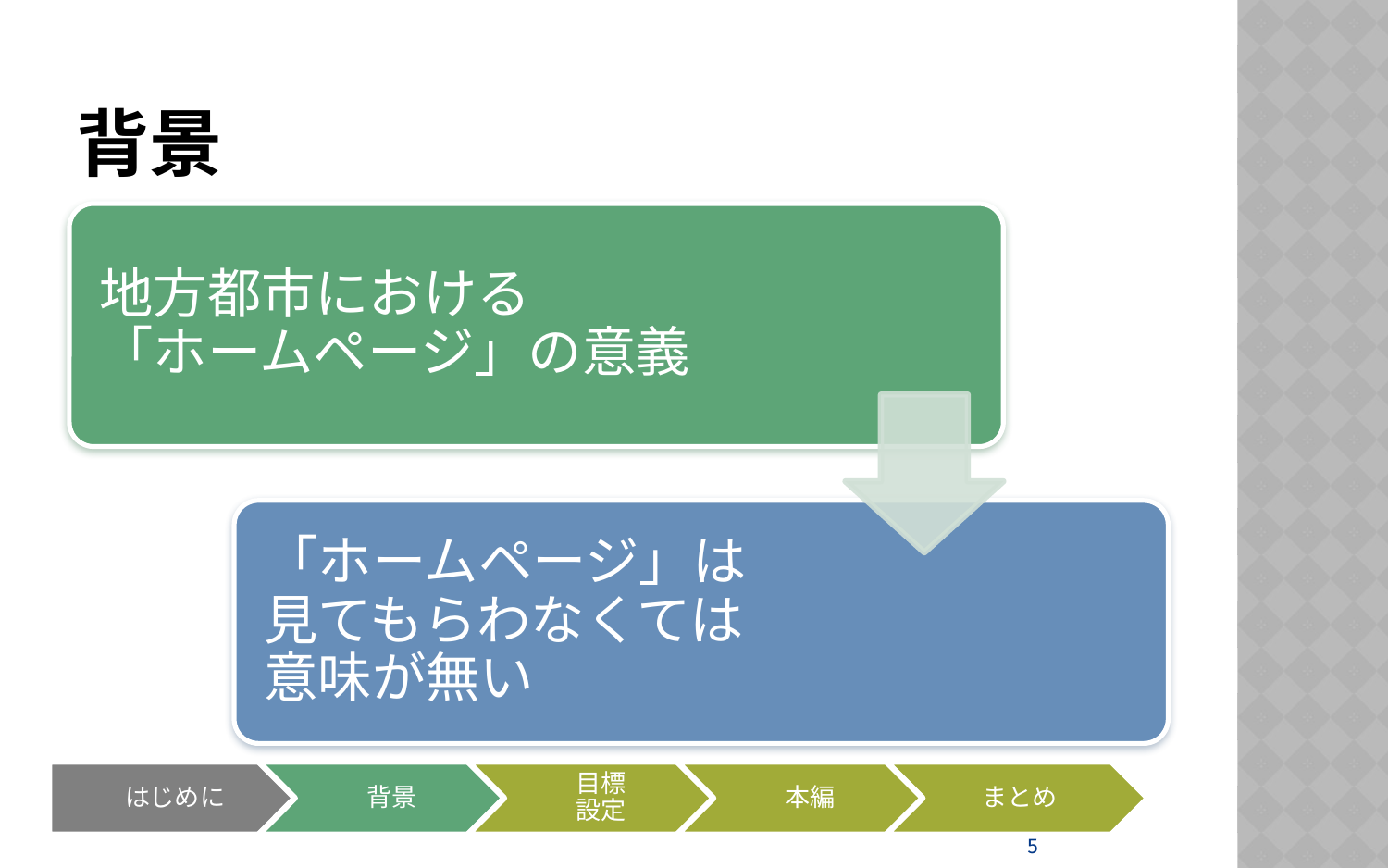

# 背景
地方都市における
「ホームページ」の意義
「ホームページ」は
見てもらわなくては
意味が無い

はじめに
背景
目標
設定
本編
まとめ
5